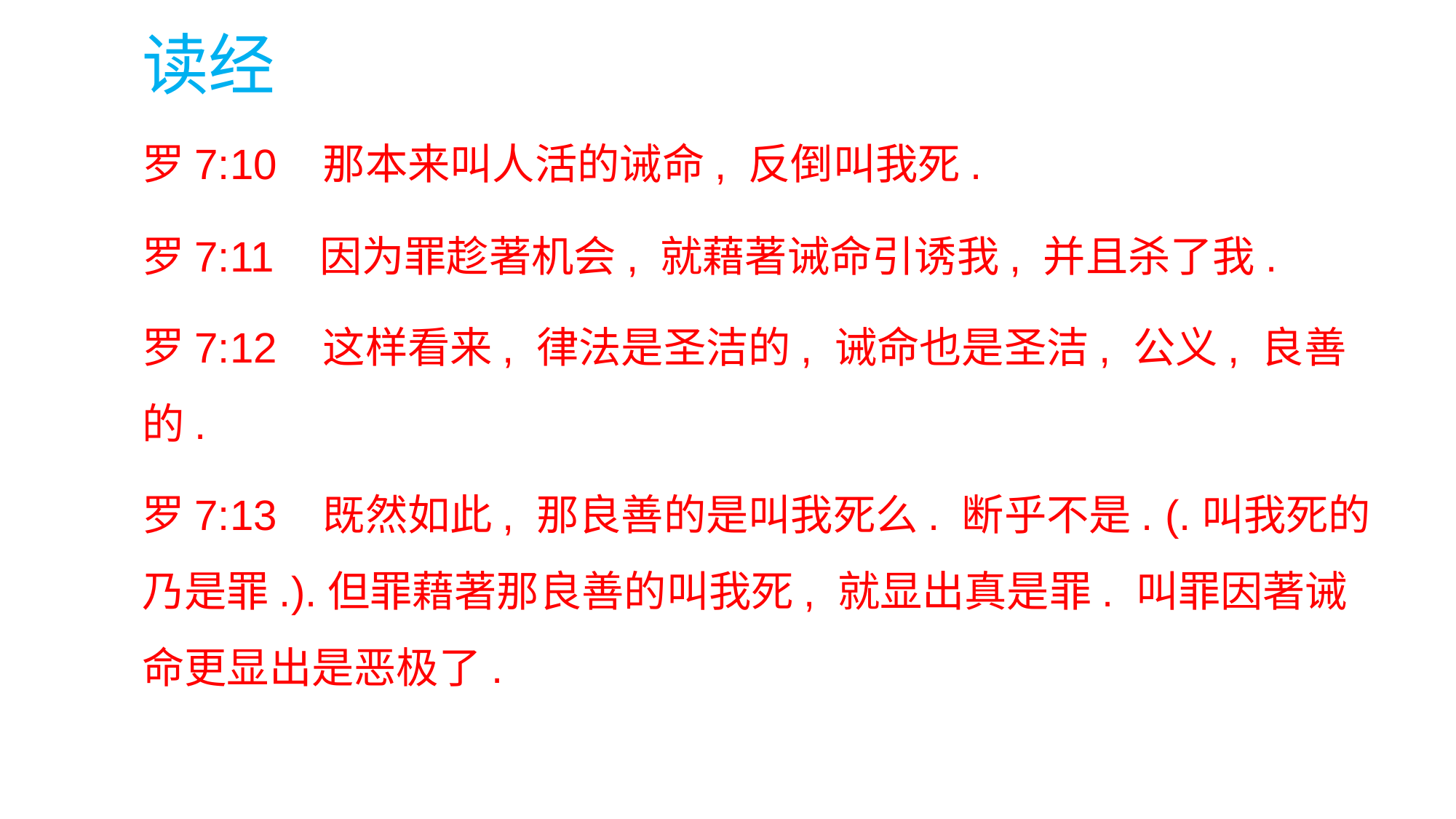

读经
罗7:10   那本来叫人活的诫命, 反倒叫我死.
罗7:11   因为罪趁著机会, 就藉著诫命引诱我, 并且杀了我.
罗7:12   这样看来, 律法是圣洁的, 诫命也是圣洁, 公义, 良善的.
罗7:13   既然如此, 那良善的是叫我死么. 断乎不是. (.叫我死的乃是罪.).但罪藉著那良善的叫我死, 就显出真是罪. 叫罪因著诫命更显出是恶极了.